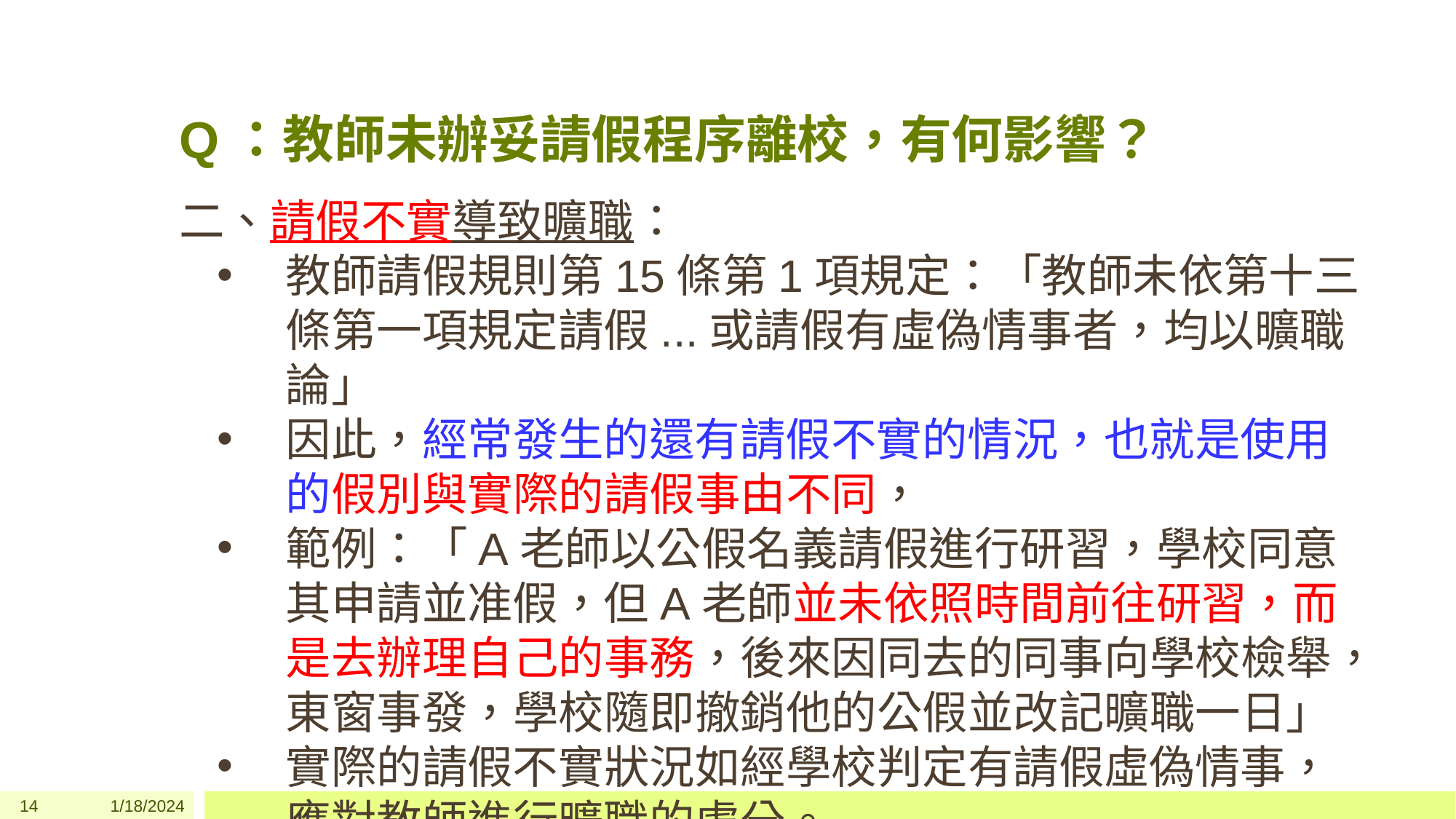

Q：教師未辦妥請假程序離校，有何影響？
二、請假不實導致曠職：
教師請假規則第15條第1項規定：「教師未依第十三條第一項規定請假...或請假有虛偽情事者，均以曠職論」
因此，經常發生的還有請假不實的情況，也就是使用的假別與實際的請假事由不同，
範例：「A老師以公假名義請假進行研習，學校同意其申請並准假，但A老師並未依照時間前往研習，而是去辦理自己的事務，後來因同去的同事向學校檢舉，東窗事發，學校隨即撤銷他的公假並改記曠職一日」
實際的請假不實狀況如經學校判定有請假虛偽情事，應對教師進行曠職的處分。
14
1/18/2024